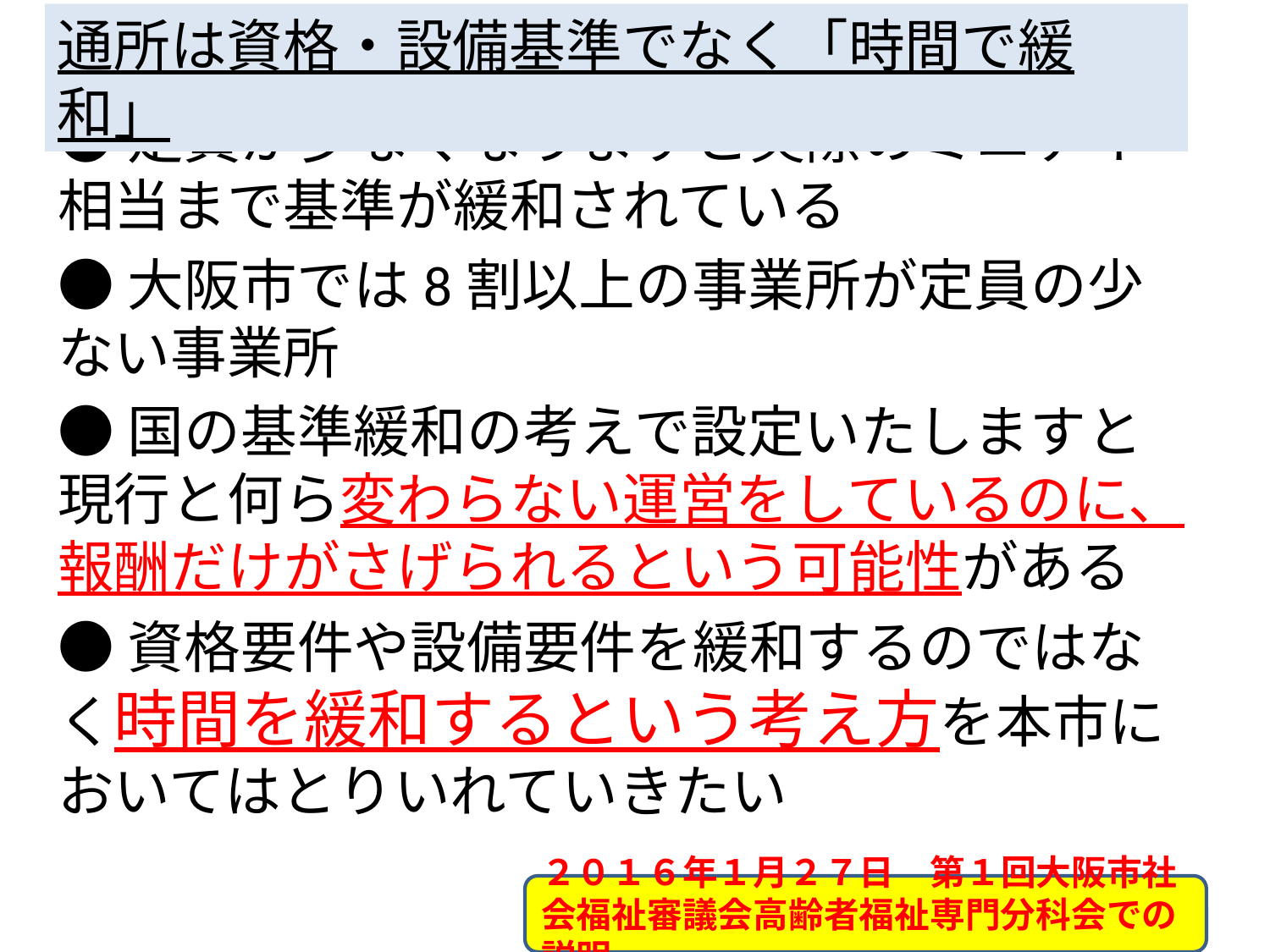

通所は資格・設備基準でなく「時間で緩和」
●定員が少なくなりますと実際のミニデイ相当まで基準が緩和されている
●大阪市では8割以上の事業所が定員の少ない事業所
●国の基準緩和の考えで設定いたしますと現行と何ら変わらない運営をしているのに、報酬だけがさげられるという可能性がある
●資格要件や設備要件を緩和するのではなく時間を緩和するという考え方を本市においてはとりいれていきたい

２０１６年１月２７日　第１回大阪市社会福祉審議会高齢者福祉専門分科会での説明